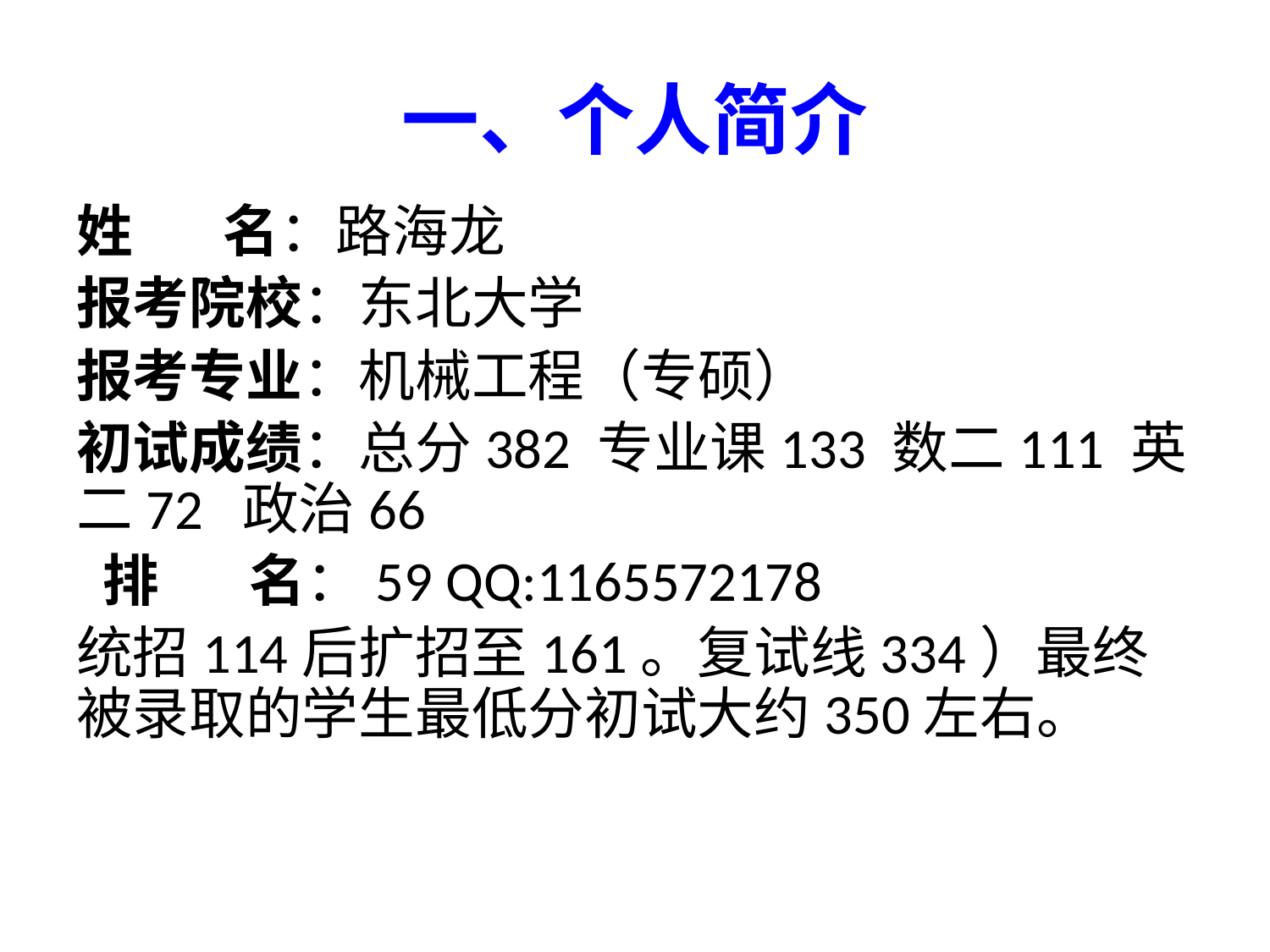

# 一、个人简介
姓       名：路海龙
报考院校：东北大学
报考专业：机械工程（专硕）
初试成绩：总分382 专业课133 数二111 英二72  政治66
 排       名：59 QQ:1165572178
统招114后扩招至161。复试线334）最终被录取的学生最低分初试大约350左右。